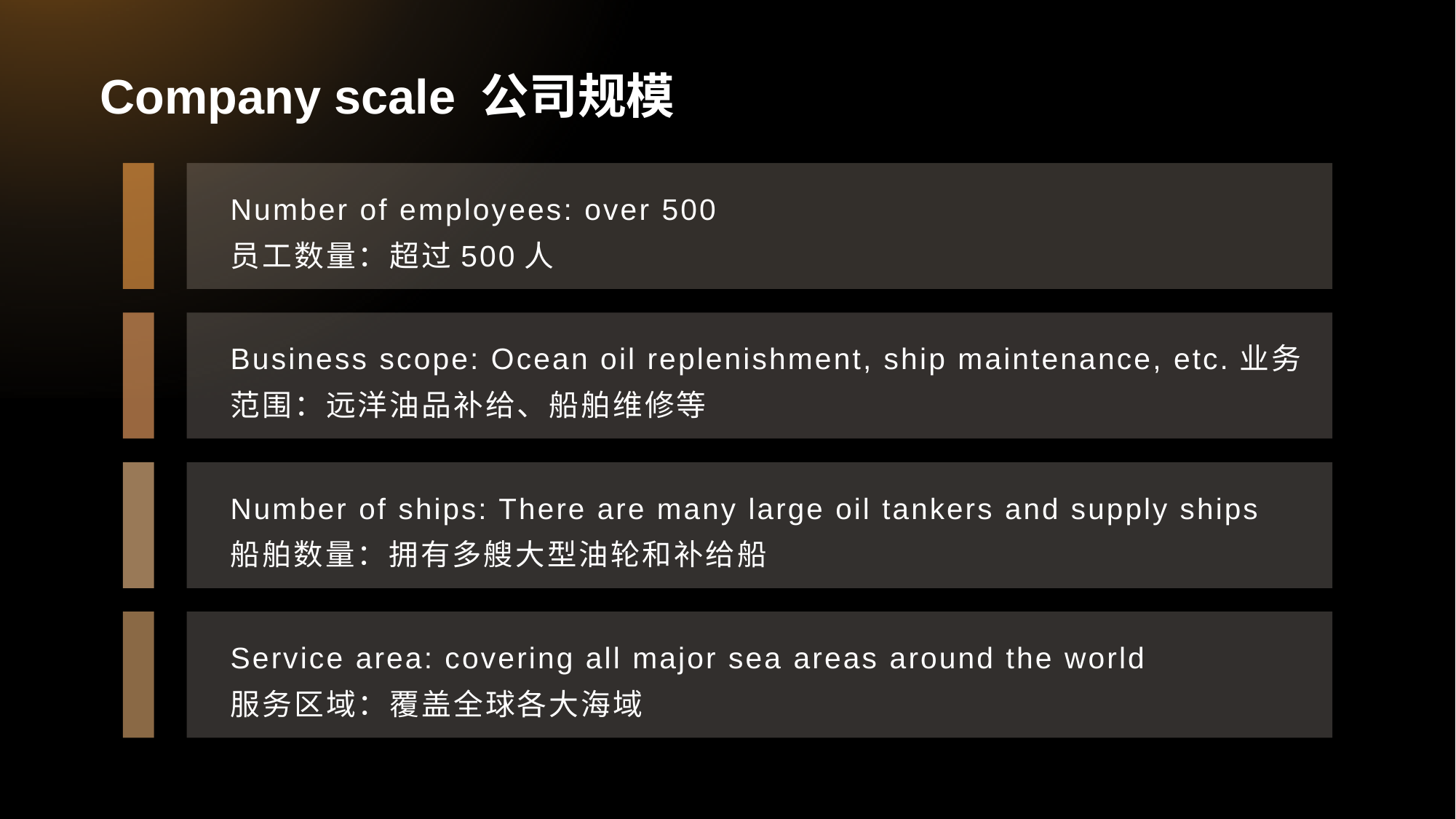

# Company scale 公司规模

Number of employees: over 500
员工数量：超过500人

Business scope: Ocean oil replenishment, ship maintenance, etc.业务范围：远洋油品补给、船舶维修等

Number of ships: There are many large oil tankers and supply ships
船舶数量：拥有多艘大型油轮和补给船

Service area: covering all major sea areas around the world
服务区域：覆盖全球各大海域